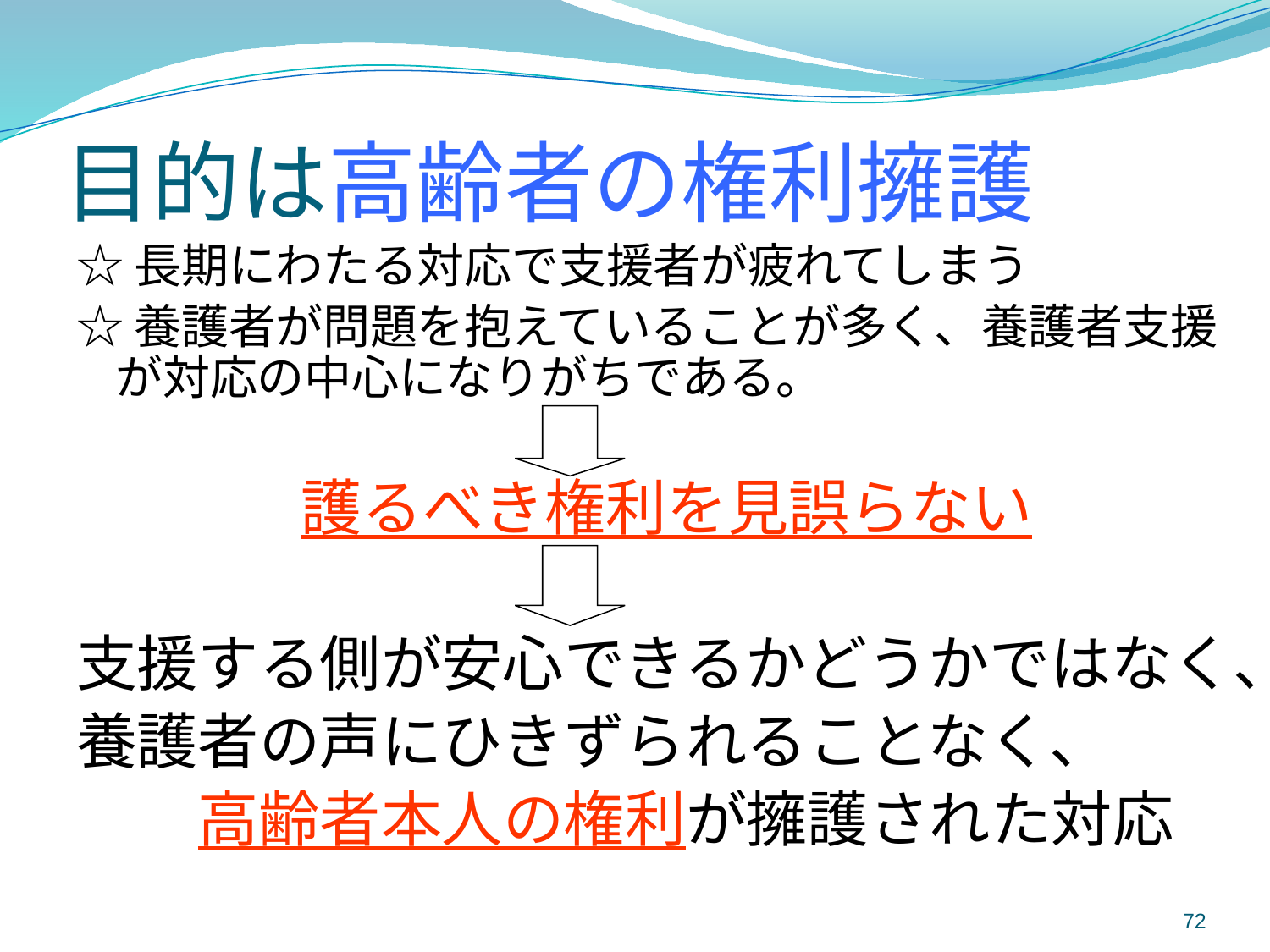

# 目的は高齢者の権利擁護
☆長期にわたる対応で支援者が疲れてしまう
☆養護者が問題を抱えていることが多く、養護者支援が対応の中心になりがちである。

護るべき権利を見誤らない

支援する側が安心できるかどうかではなく、
養護者の声にひきずられることなく、
　　高齢者本人の権利が擁護された対応

72